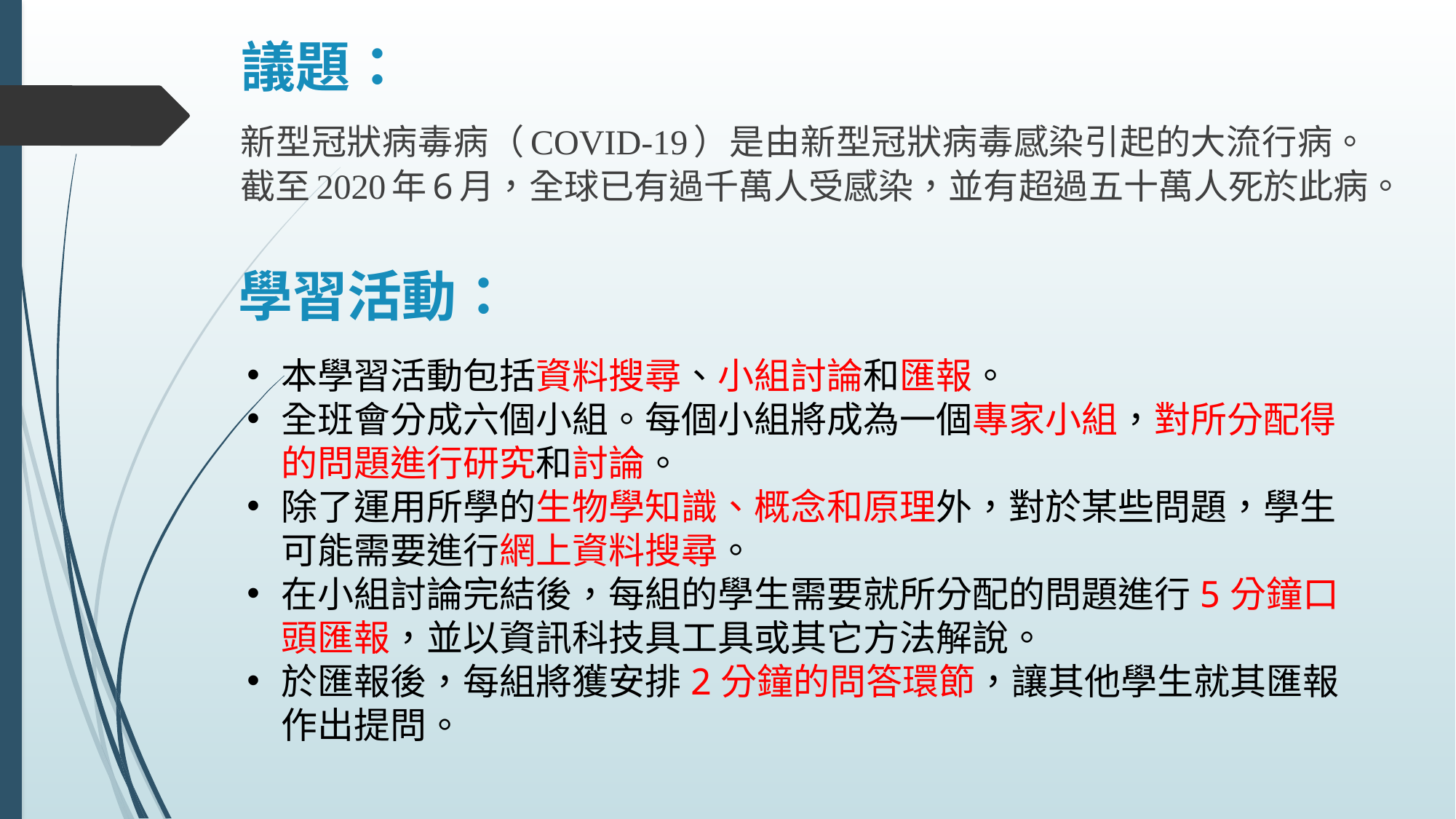

# 議題：
新型冠狀病毒病（COVID-19）是由新型冠狀病毒感染引起的大流行病。截至2020年6月，全球已有過千萬人受感染，並有超過五十萬人死於此病。

學習活動：
本學習活動包括資料搜尋、小組討論和匯報。
全班會分成六個小組。每個小組將成為一個專家小組，對所分配得的問題進行研究和討論。
除了運用所學的生物學知識、概念和原理外，對於某些問題，學生可能需要進行網上資料搜尋。
在小組討論完結後，每組的學生需要就所分配的問題進行5分鐘口頭匯報，並以資訊科技具工具或其它方法解說。
於匯報後，每組將獲安排2分鐘的問答環節，讓其他學生就其匯報作出提問。